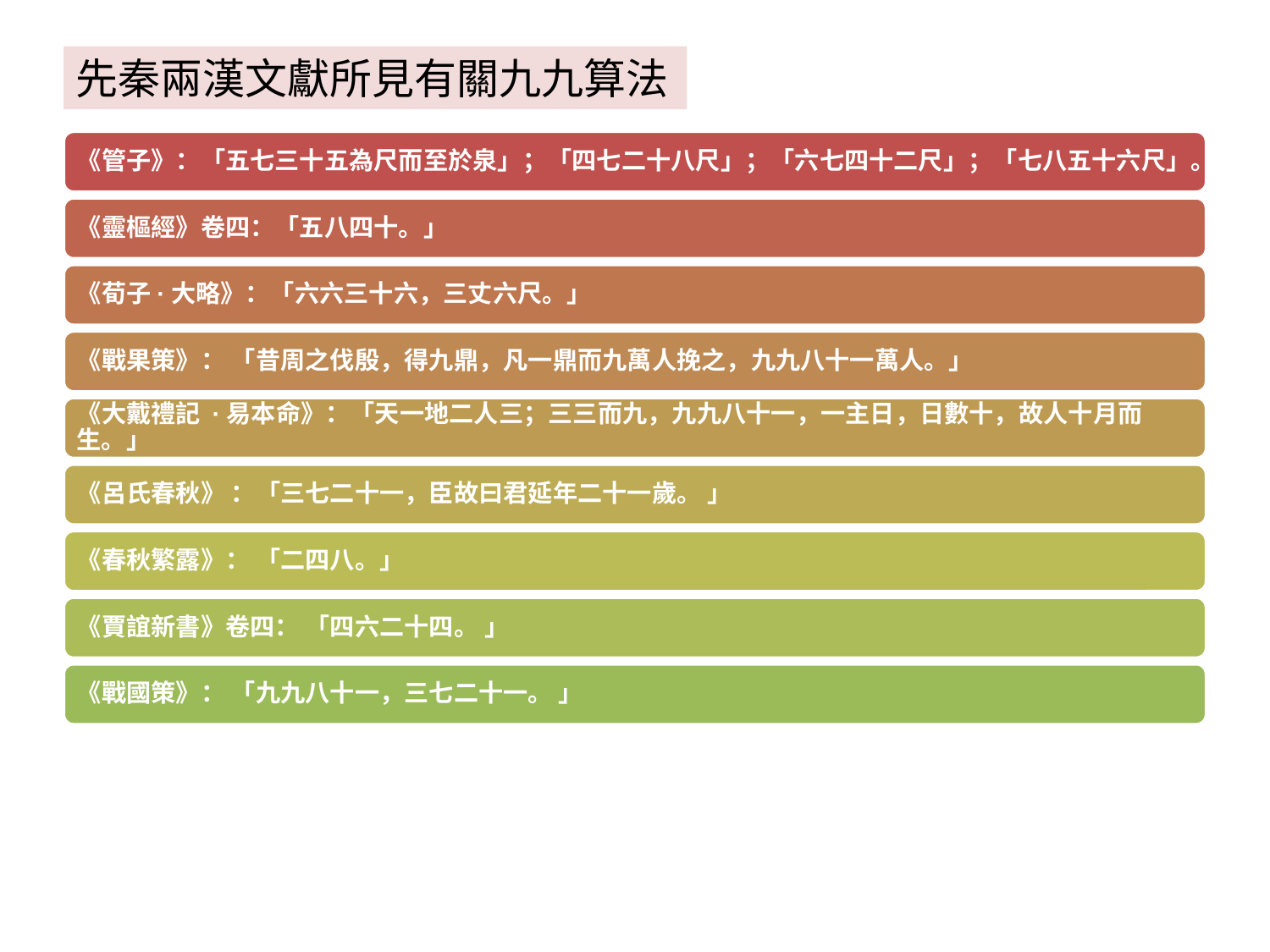

先秦兩漢文獻所見有關九九算法
《管子》：「五七三十五為尺而至於泉」；「四七二十八尺」；「六七四十二尺」；「七八五十六尺」。
《靈樞經》卷四：「五八四十。」
《荀子·大略》：「六六三十六，三丈六尺。」
《戰果策》： 「昔周之伐殷，得九鼎，凡一鼎而九萬人挽之，九九八十一萬人。」
《大戴禮記 ·易本命》：「天一地二人三；三三而九，九九八十一，一主日，日數十，故人十月而生。」
《呂氏春秋》 ：「三七二十一，臣故曰君延年二十一歲。 」
《春秋繁露》： 「二四八。」
《賈誼新書》卷四： 「四六二十四。 」
《戰國策》： 「九九八十一，三七二十一。 」